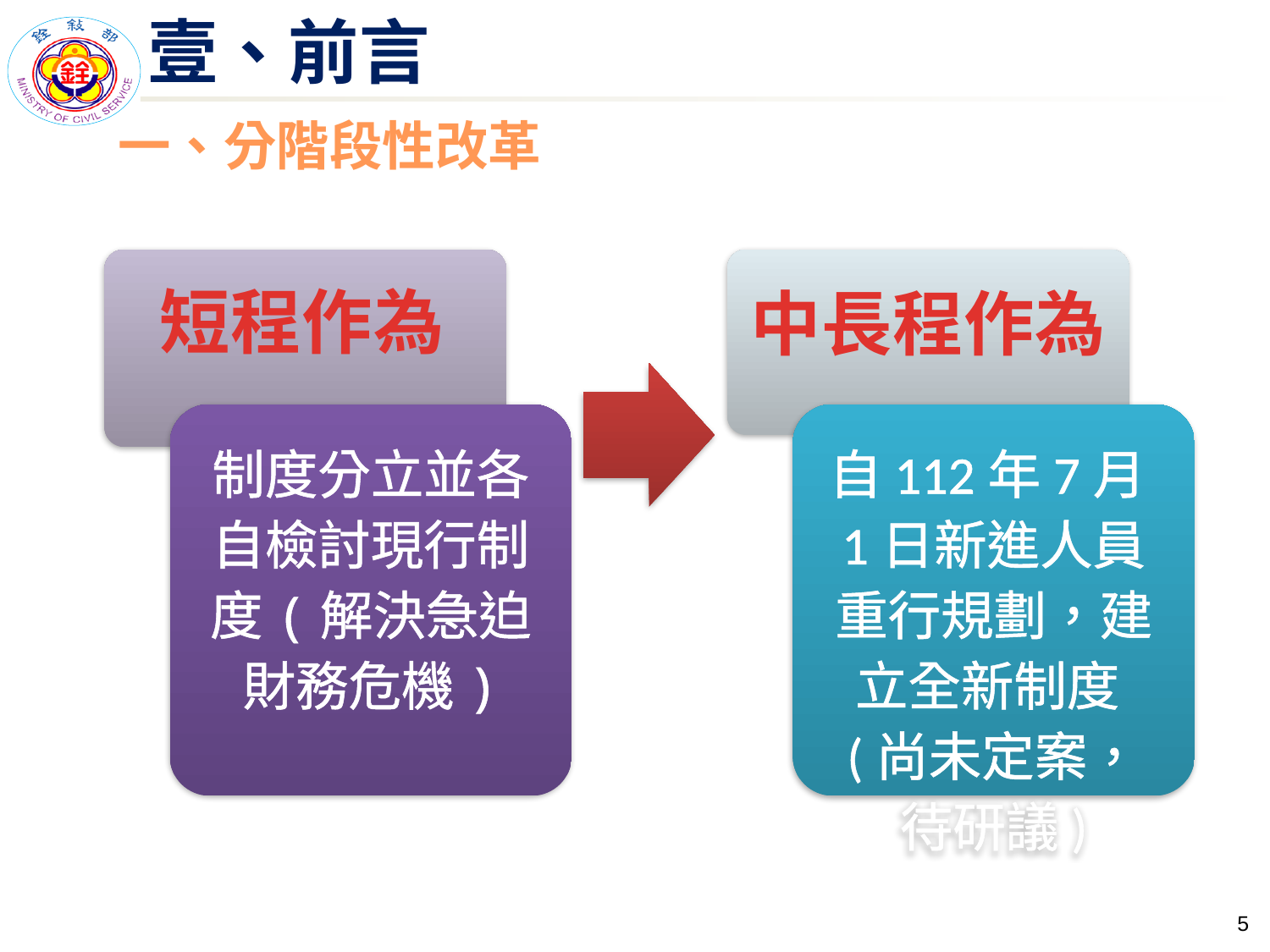

# 壹、前言
一、分階段性改革

短程作為
中長程作為

制度分立並各自檢討現行制度(解決急迫財務危機)
自112年7月1日新進人員重行規劃，建立全新制度(尚未定案，待研議)
5